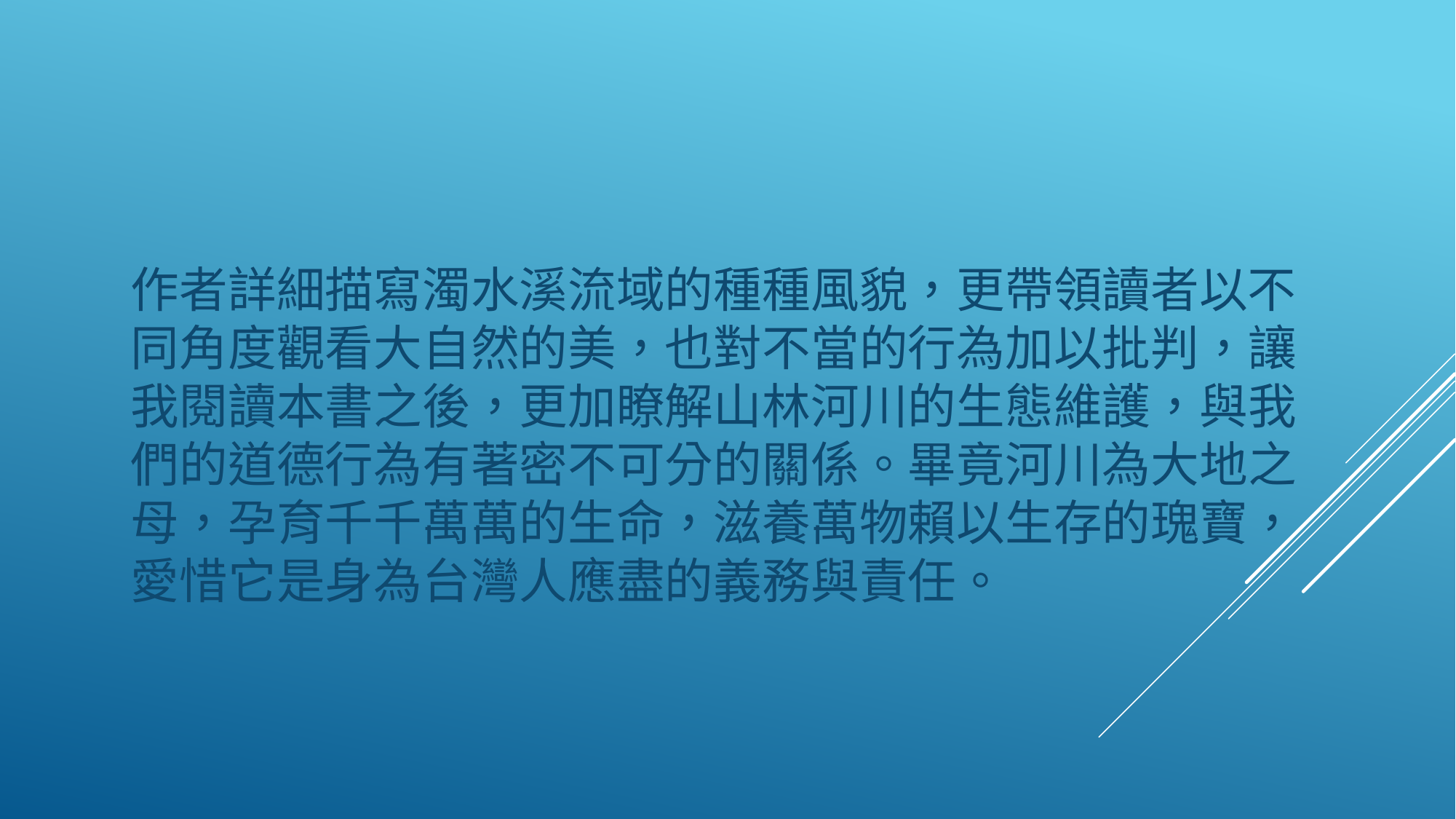

作者詳細描寫濁水溪流域的種種風貌，更帶領讀者以不同角度觀看大自然的美，也對不當的行為加以批判，讓我閱讀本書之後，更加瞭解山林河川的生態維護，與我們的道德行為有著密不可分的關係。畢竟河川為大地之母，孕育千千萬萬的生命，滋養萬物賴以生存的瑰寶，愛惜它是身為台灣人應盡的義務與責任。